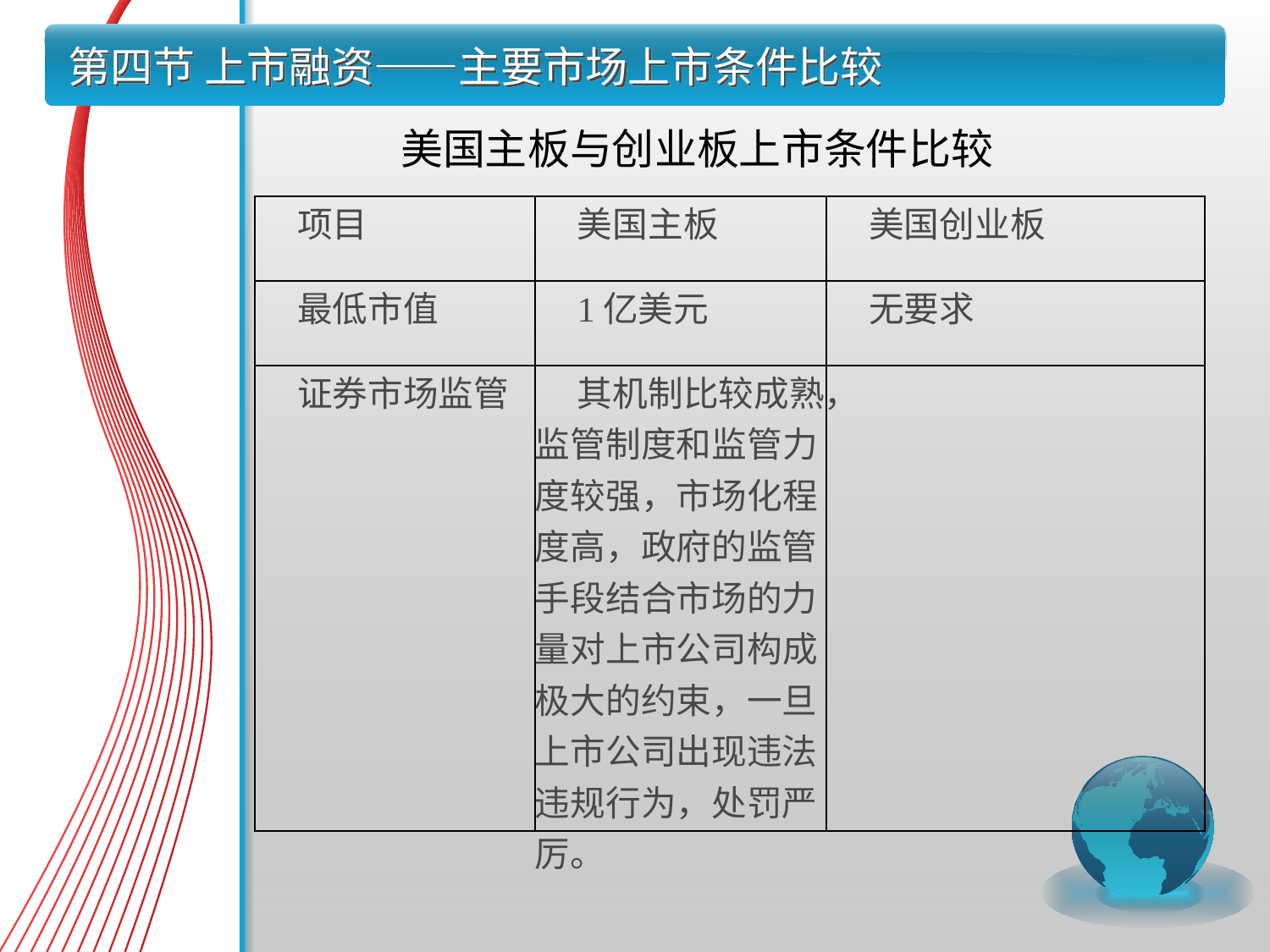

# 第四节 上市融资——主要市场上市条件比较
美国主板与创业板上市条件比较
| 项目 | 美国主板 | 美国创业板 |
| --- | --- | --- |
| 最低市值 | 1亿美元 | 无要求 |
| 证券市场监管 | 其机制比较成熟，监管制度和监管力度较强，市场化程度高，政府的监管手段结合市场的力量对上市公司构成极大的约束，一旦上市公司出现违法违规行为，处罚严厉。 |  |